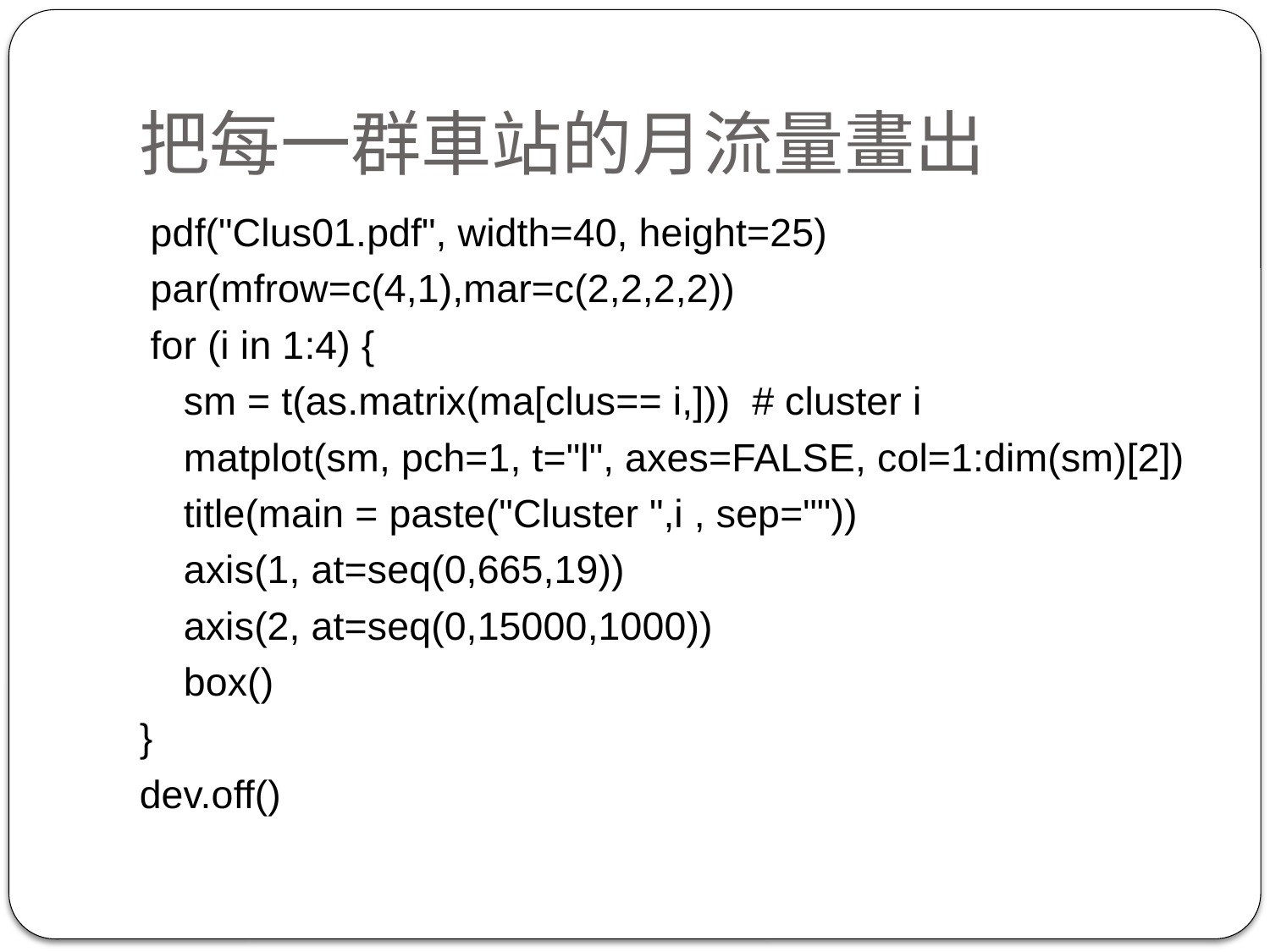

# 把每一群車站的月流量畫出
 pdf("Clus01.pdf", width=40, height=25)
 par(mfrow=c(4,1),mar=c(2,2,2,2))
 for (i in 1:4) {
    sm = t(as.matrix(ma[clus== i,]))  # cluster i
    matplot(sm, pch=1, t="l", axes=FALSE, col=1:dim(sm)[2])
    title(main = paste("Cluster ",i , sep=""))
    axis(1, at=seq(0,665,19))
    axis(2, at=seq(0,15000,1000))
    box()
}
dev.off()